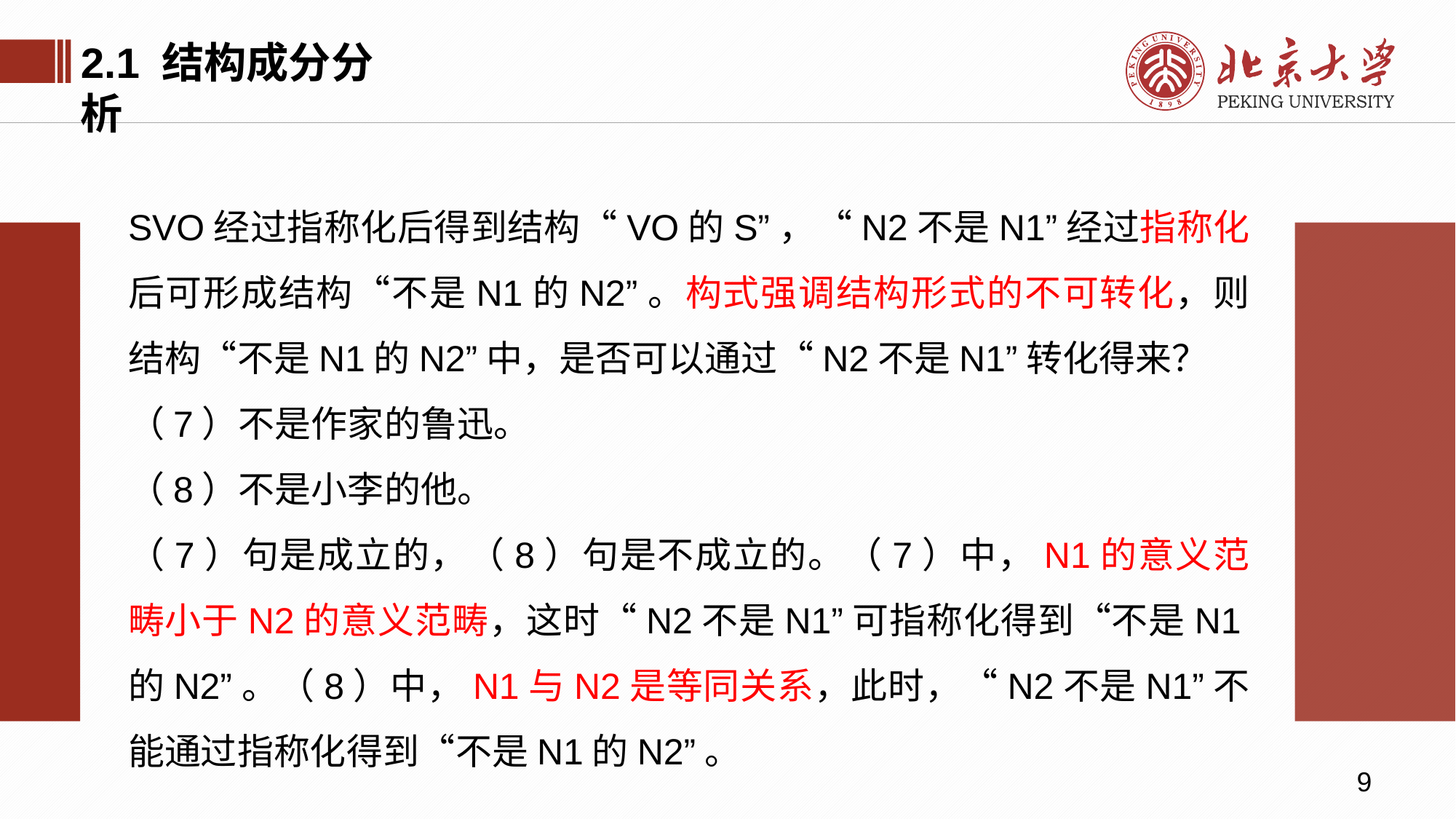

2.1 结构成分分析
SVO经过指称化后得到结构“VO的S”，“N2不是N1”经过指称化后可形成结构“不是N1的N2”。构式强调结构形式的不可转化，则结构“不是N1的N2”中，是否可以通过“N2不是N1”转化得来？
（7）不是作家的鲁迅。
（8）不是小李的他。
（7）句是成立的，（8）句是不成立的。（7）中，N1的意义范畴小于N2的意义范畴，这时“N2不是N1”可指称化得到“不是N1的N2”。（8）中，N1与N2是等同关系，此时，“N2不是N1”不能通过指称化得到“不是N1的N2”。
9